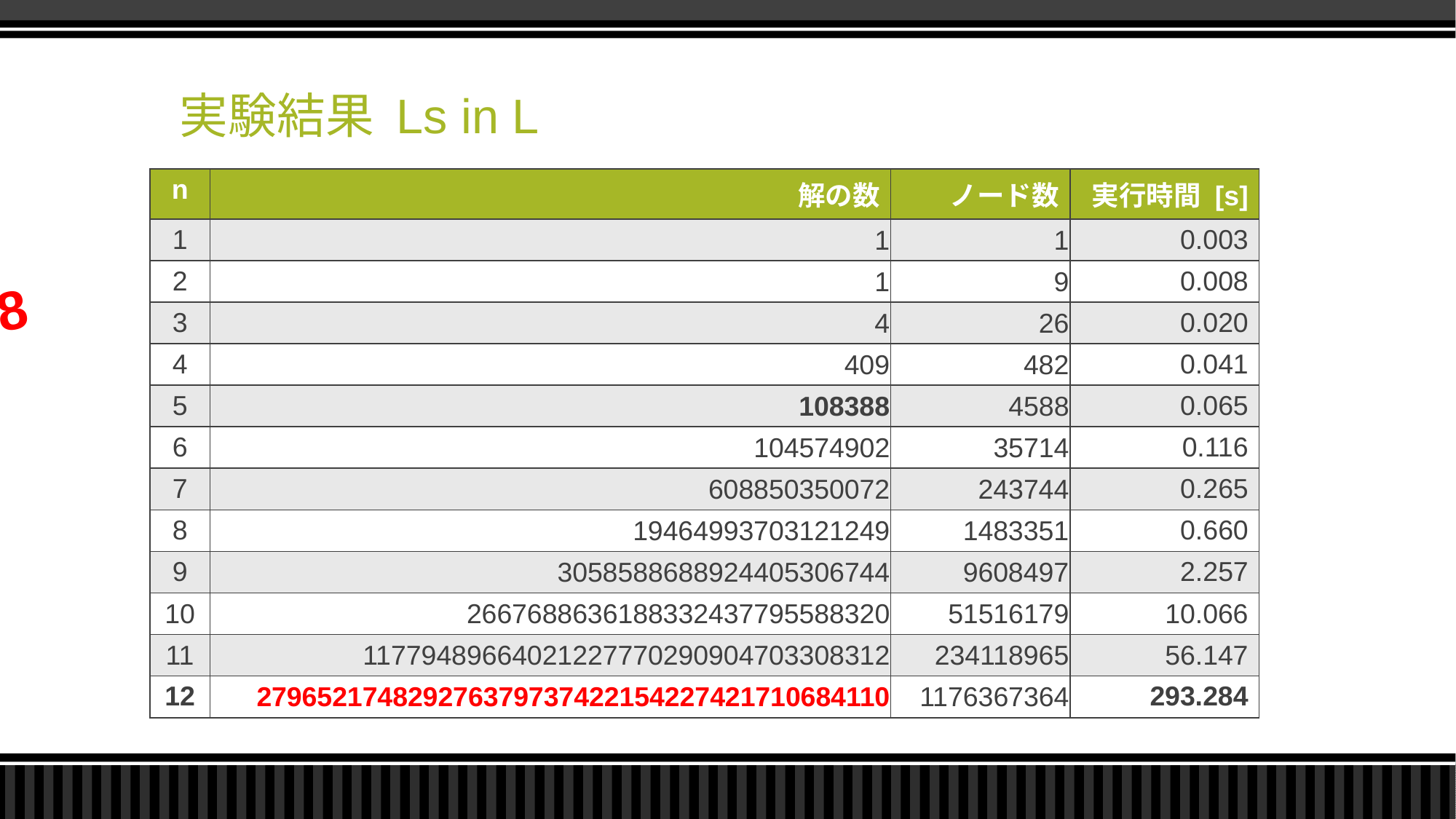

# 実験結果 Ls in L
| n | 解の数 | ノード数 | 実行時間 [s] |
| --- | --- | --- | --- |
| 1 | 1 | 1 | 0.003 |
| 2 | 1 | 9 | 0.008 |
| 3 | 4 | 26 | 0.020 |
| 4 | 409 | 482 | 0.041 |
| 5 | 108388 | 4588 | 0.065 |
| 6 | 104574902 | 35714 | 0.116 |
| 7 | 608850350072 | 243744 | 0.265 |
| 8 | 19464993703121249 | 1483351 | 0.660 |
| 9 | 3058588688924405306744 | 9608497 | 2.257 |
| 10 | 2667688636188332437795588320 | 51516179 | 10.066 |
| 11 | 11779489664021227770290904703308312 | 234118965 | 56.147 |
| 12 | 279652174829276379737422154227421710684110 | 1176367364 | 293.284 |
27正9652澗1748溝2927穣6379杼7374垓2215京4227兆4217億1068万4110